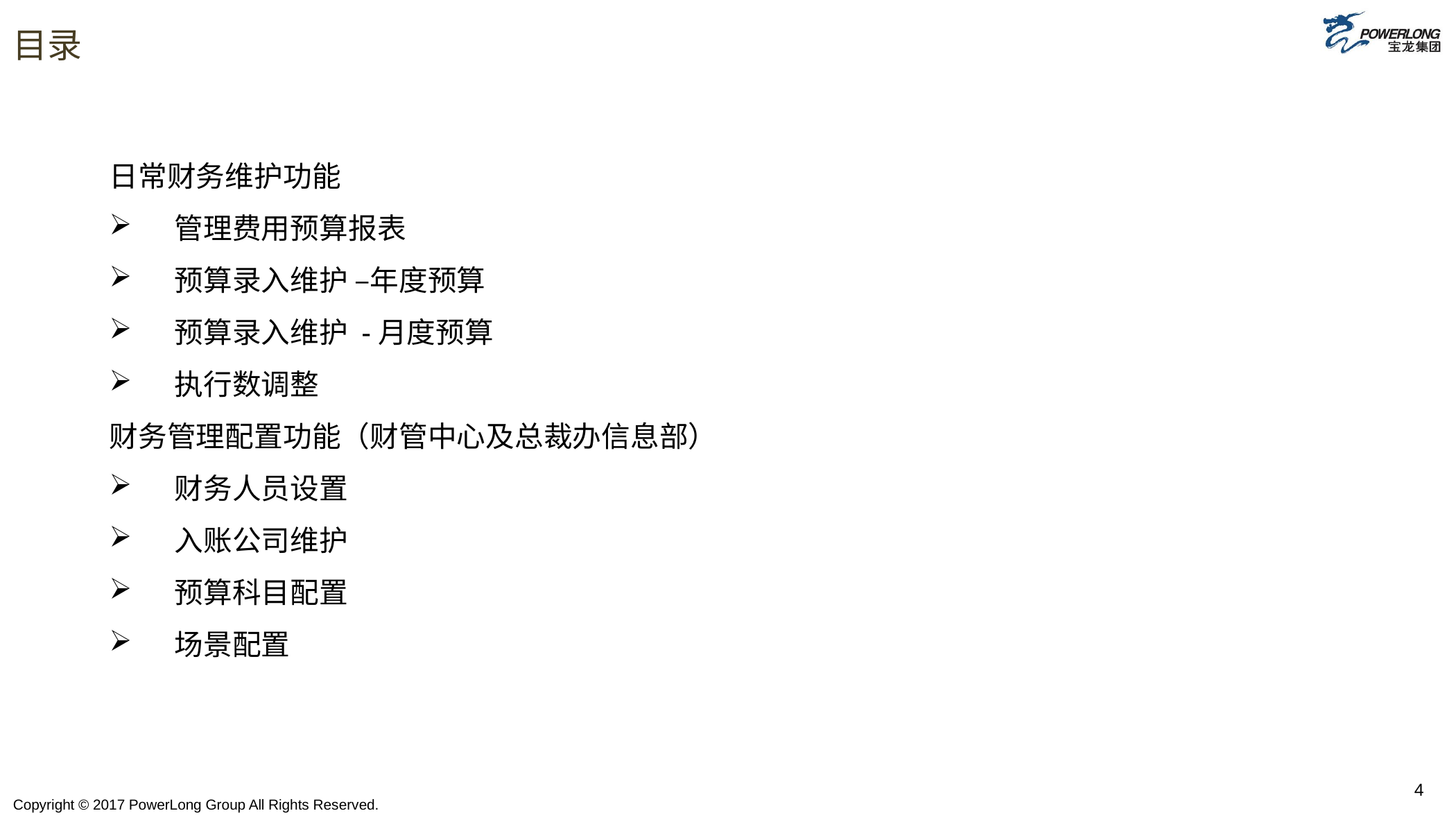

# 目录
日常财务维护功能
管理费用预算报表
预算录入维护 –年度预算
预算录入维护 -月度预算
执行数调整
财务管理配置功能（财管中心及总裁办信息部）
财务人员设置
入账公司维护
预算科目配置
场景配置